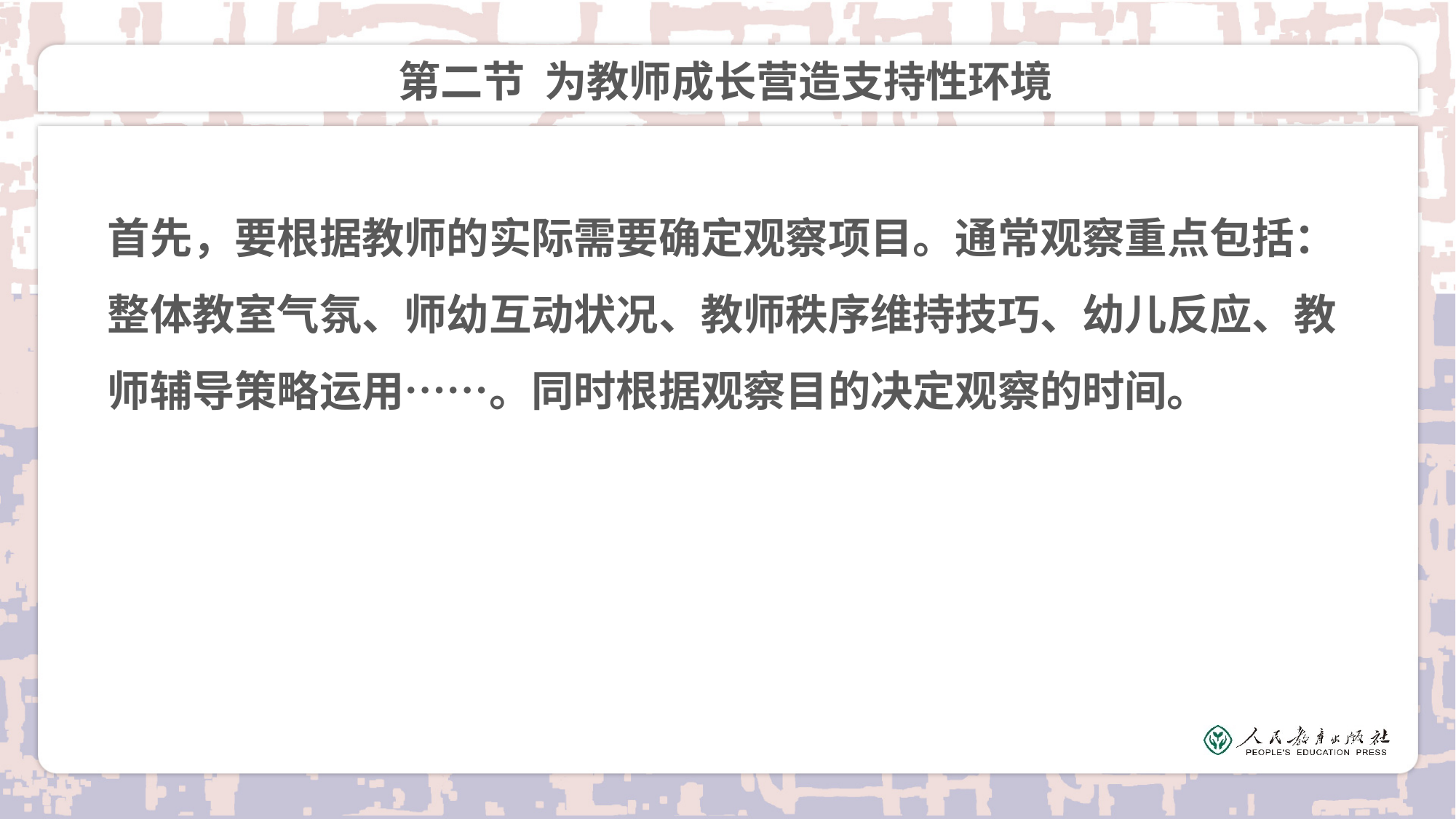

# 第二节  为教师成长营造支持性环境
首先，要根据教师的实际需要确定观察项目。通常观察重点包括：整体教室气氛、师幼互动状况、教师秩序维持技巧、幼儿反应、教师辅导策略运用……。同时根据观察目的决定观察的时间。